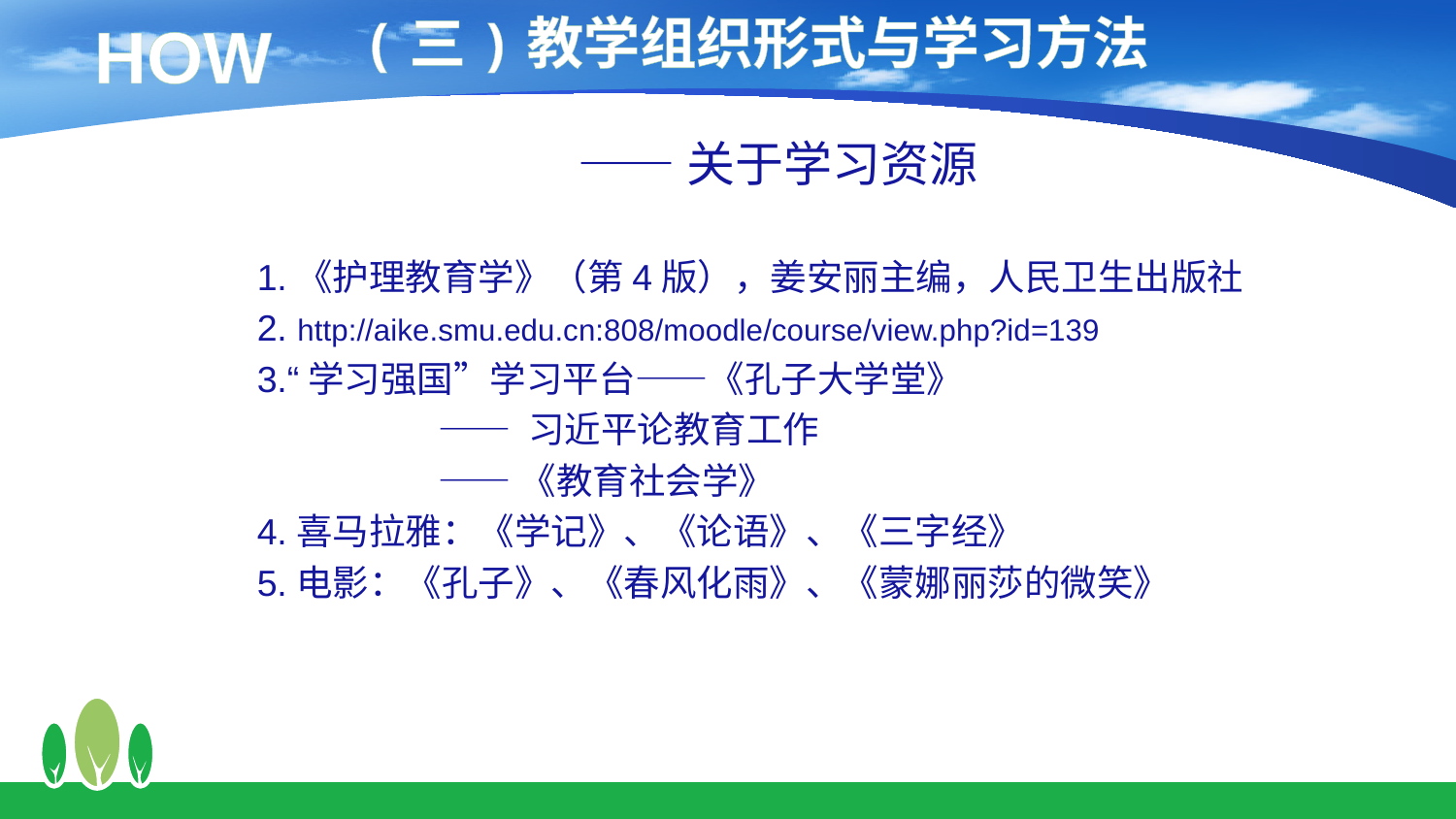

(三)教学组织形式与学习方法
HOW
——关于学习资源
1.《护理教育学》（第4版），姜安丽主编，人民卫生出版社
2. http://aike.smu.edu.cn:808/moodle/course/view.php?id=139
3.“学习强国”学习平台——《孔子大学堂》
                      —— 习近平论教育工作
                      ——《教育社会学》
4.喜马拉雅：《学记》、《论语》、《三字经》
5.电影：《孔子》、《春风化雨》、《蒙娜丽莎的微笑》